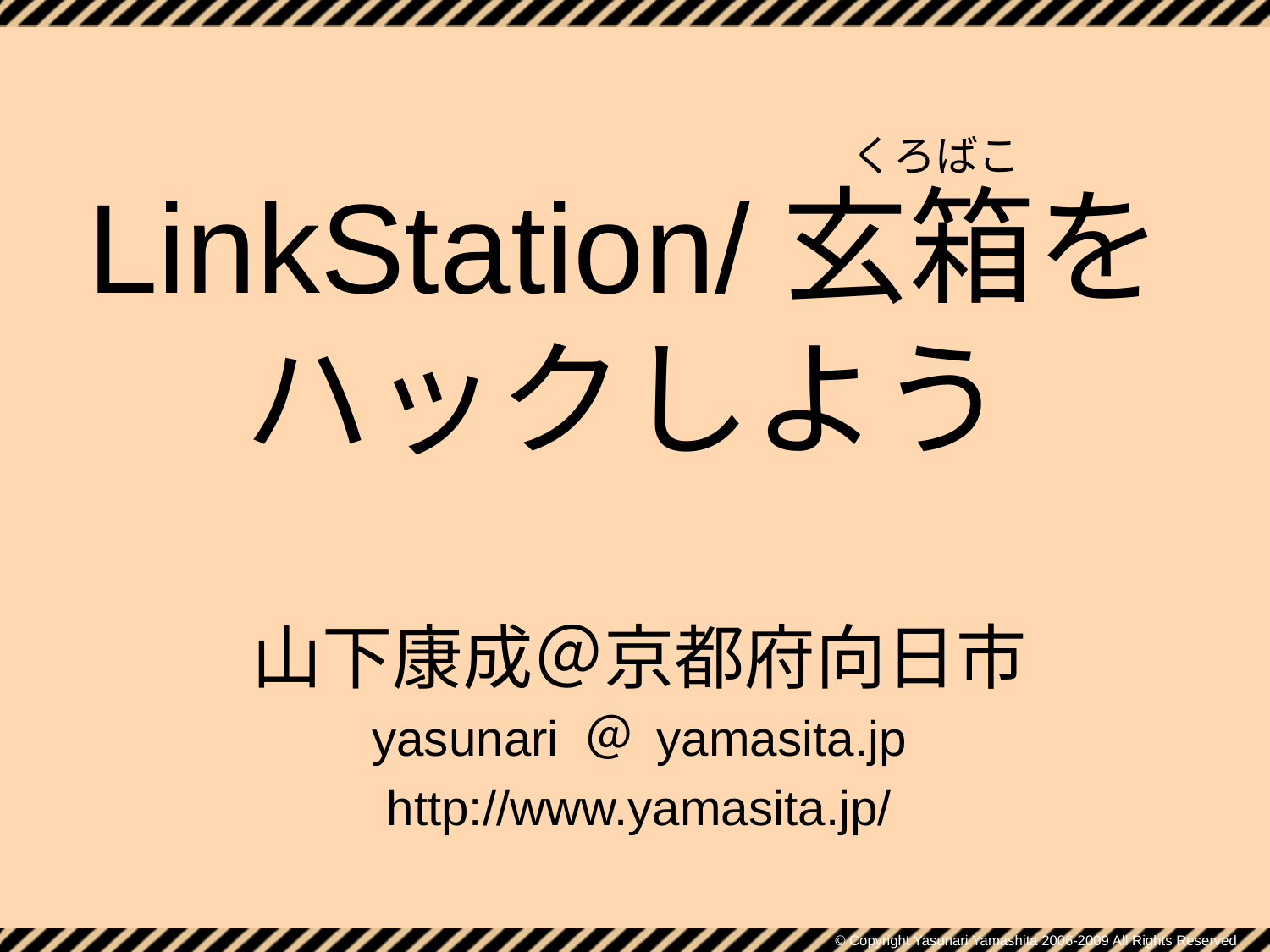

くろばこ
# LinkStation/玄箱を ハックしよう
山下康成＠京都府向日市
yasunari ＠ yamasita.jp
http://www.yamasita.jp/